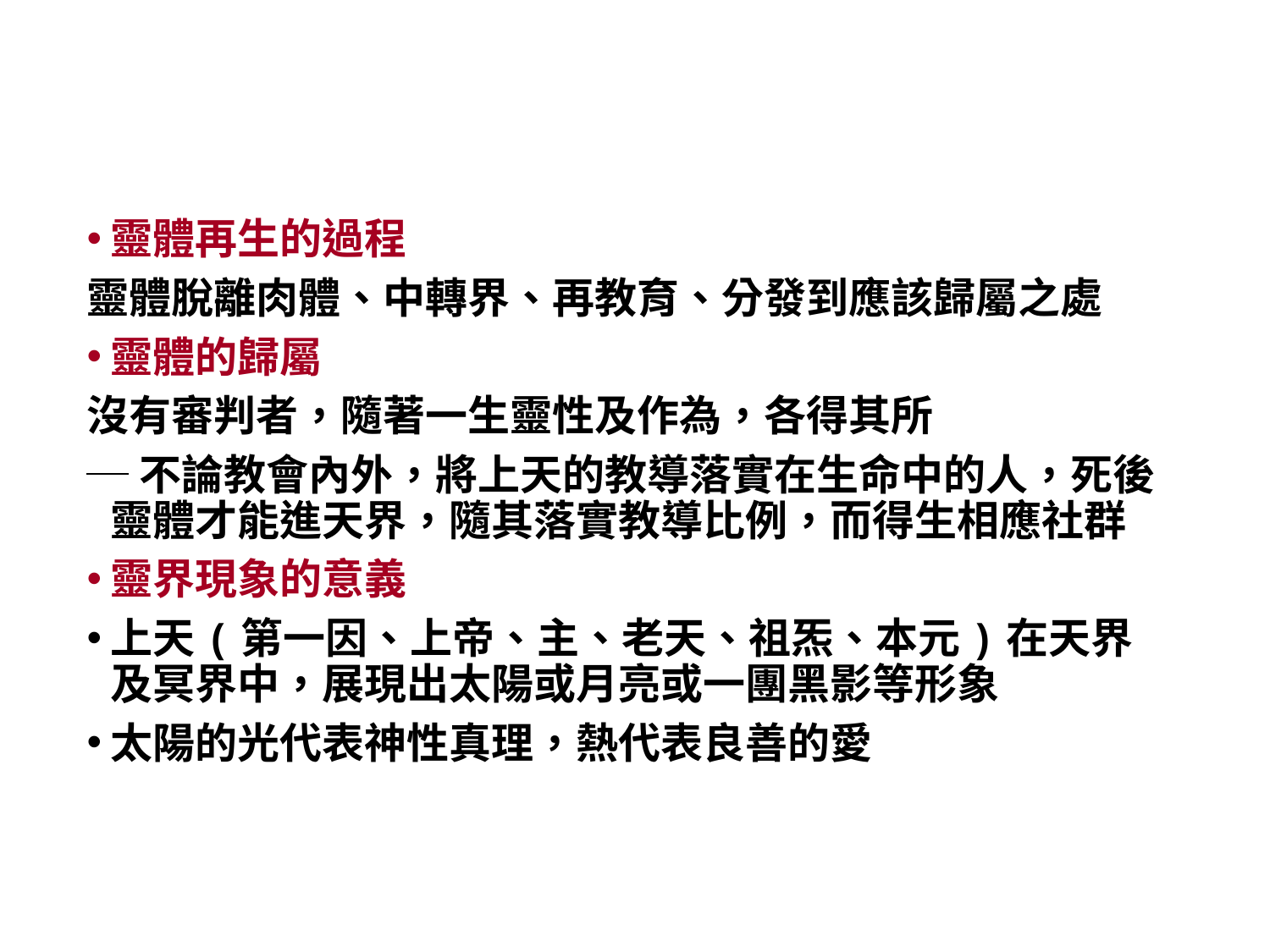

#
靈體再生的過程
靈體脫離肉體、中轉界、再教育、分發到應該歸屬之處
靈體的歸屬
沒有審判者，隨著一生靈性及作為，各得其所
─不論教會內外，將上天的教導落實在生命中的人，死後靈體才能進天界，隨其落實教導比例，而得生相應社群
靈界現象的意義
上天(第一因、上帝、主、老天、祖炁、本元)在天界及冥界中，展現出太陽或月亮或一團黑影等形象
太陽的光代表神性真理，熱代表良善的愛